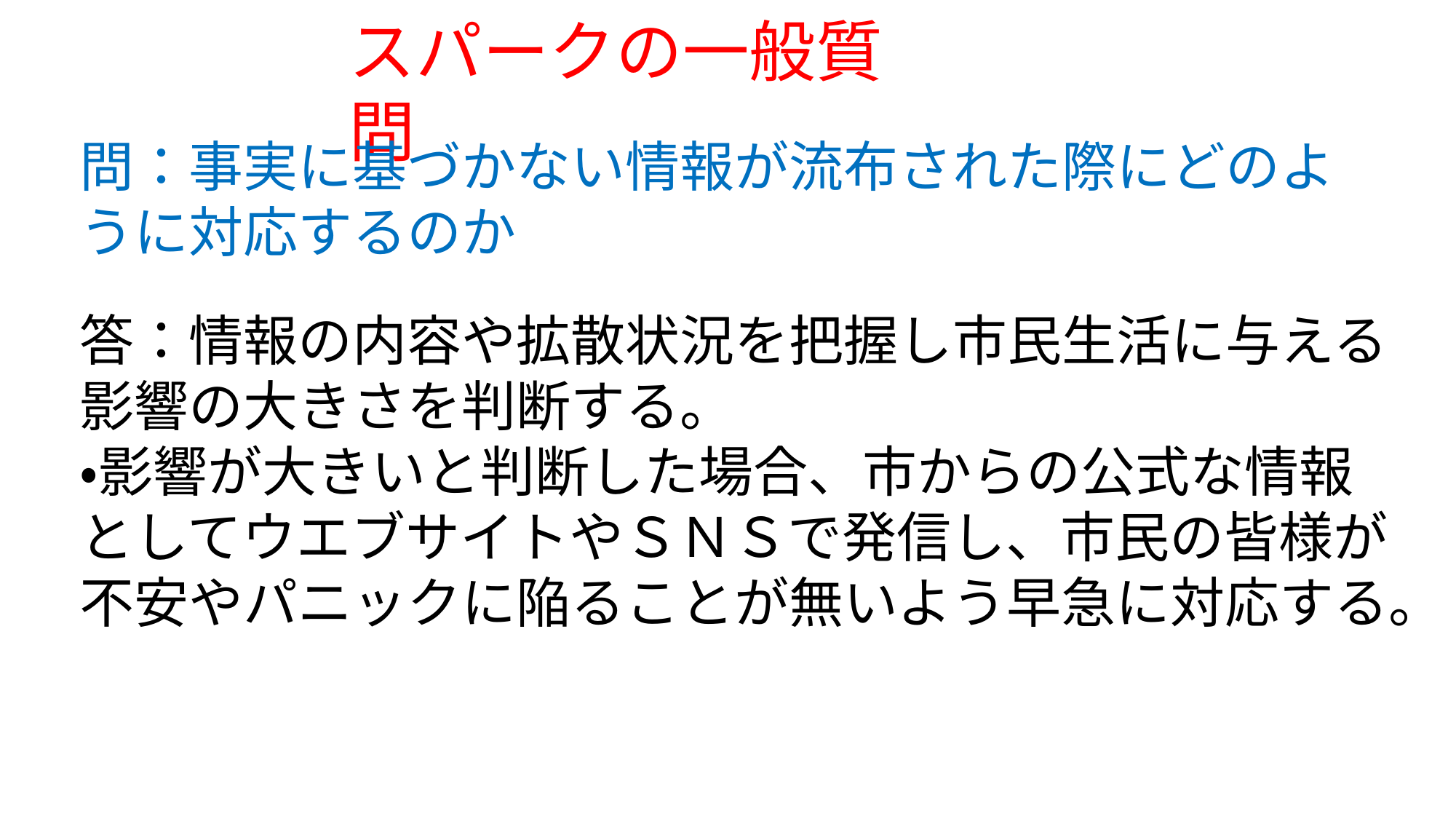

スパークの一般質問
問：事実に基づかない情報が流布された際にどのように対応するのか
答：情報の内容や拡散状況を把握し市民生活に与える影響の大きさを判断する。
・影響が大きいと判断した場合、市からの公式な情報としてウエブサイトやＳＮＳで発信し、市民の皆様が不安やパニックに陥ることが無いよう早急に対応する。